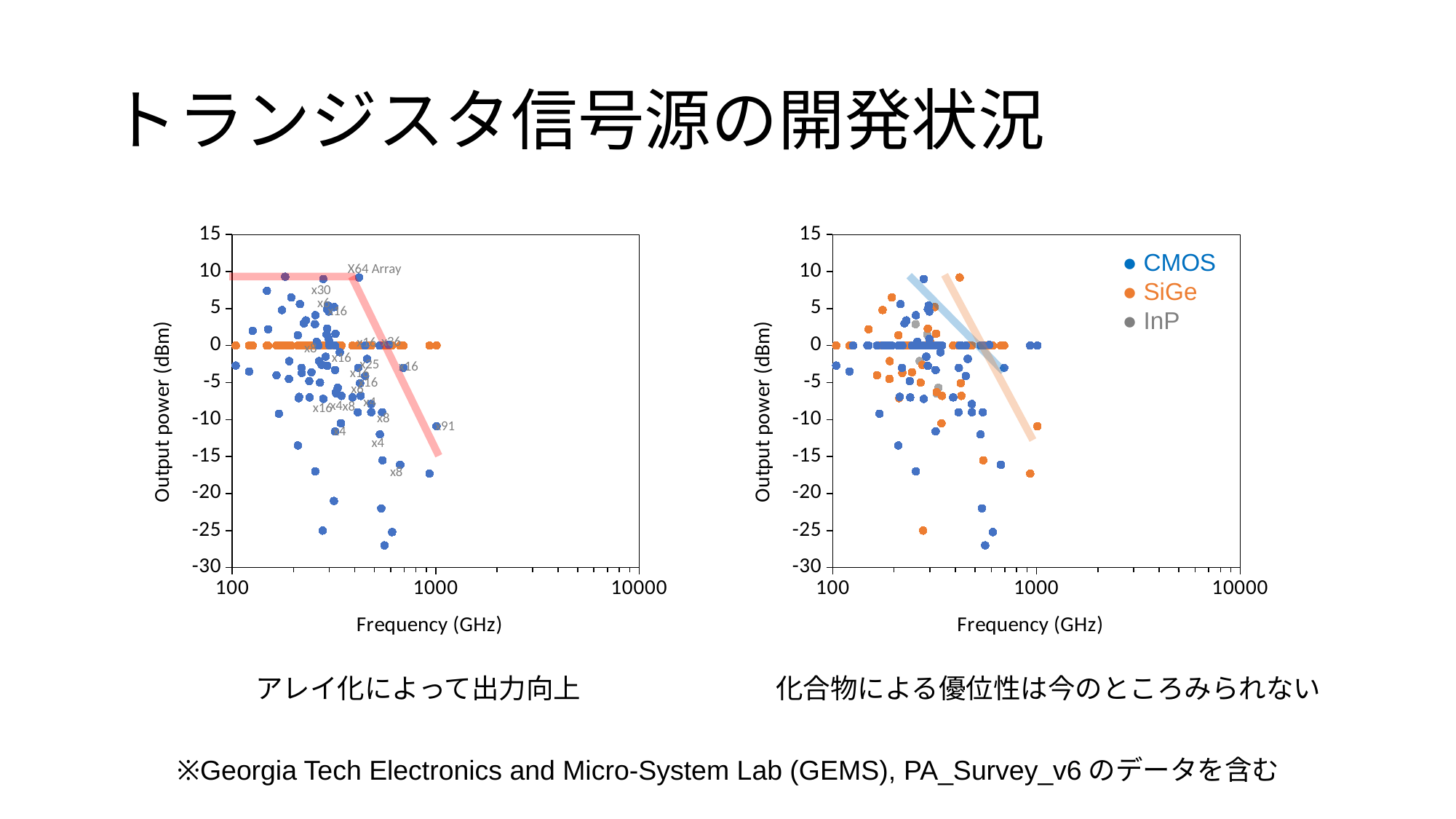

# トランジスタ信号源の開発状況

### Chart

| Category | Output power (dBm) (Other countries) | Output power (dBm) (Developed in Japan) |
|---|---|---|

### Chart

| Category | Output power (dBm) (Si CMOS) | Output power (dBm) (SiGe) | Output power (dBm) (InP) |
|---|---|---|---|
● CMOS
● SiGe
● InP
X64 Array
x30
x6
x16
x36
x16
x8
x16
x25
x16
x16
x16
x6
x4
x4
x8
x16
x8
x91
x4
x4
x8
アレイ化によって出力向上
化合物による優位性は今のところみられない
※Georgia Tech Electronics and Micro-System Lab (GEMS), PA_Survey_v6のデータを含む